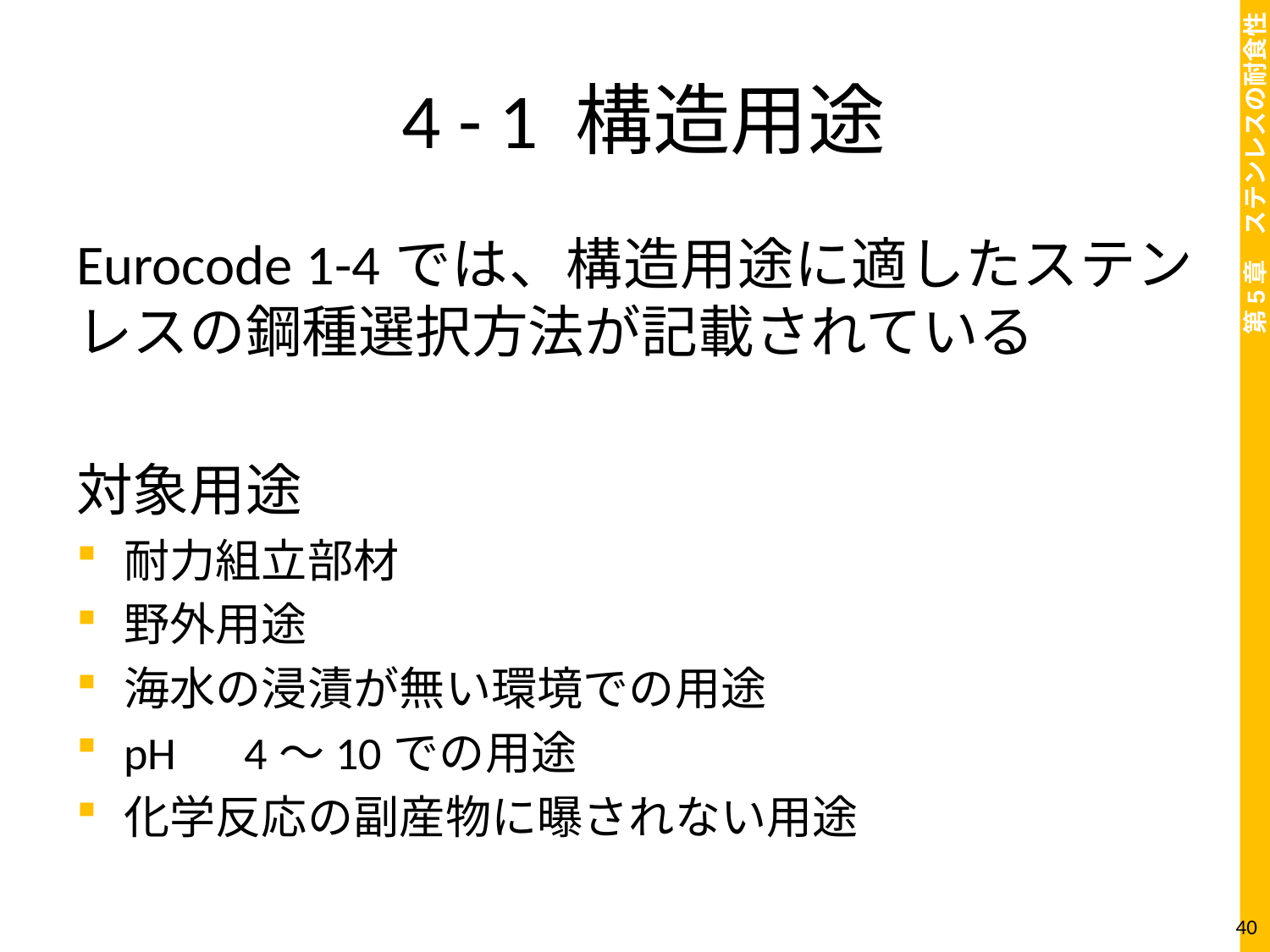

# 4 - 1 構造用途
Eurocode 1-4では、構造用途に適したステンレスの鋼種選択方法が記載されている

対象用途
耐力組立部材
野外用途
海水の浸漬が無い環境での用途
pH　4～10での用途
化学反応の副産物に曝されない用途
40